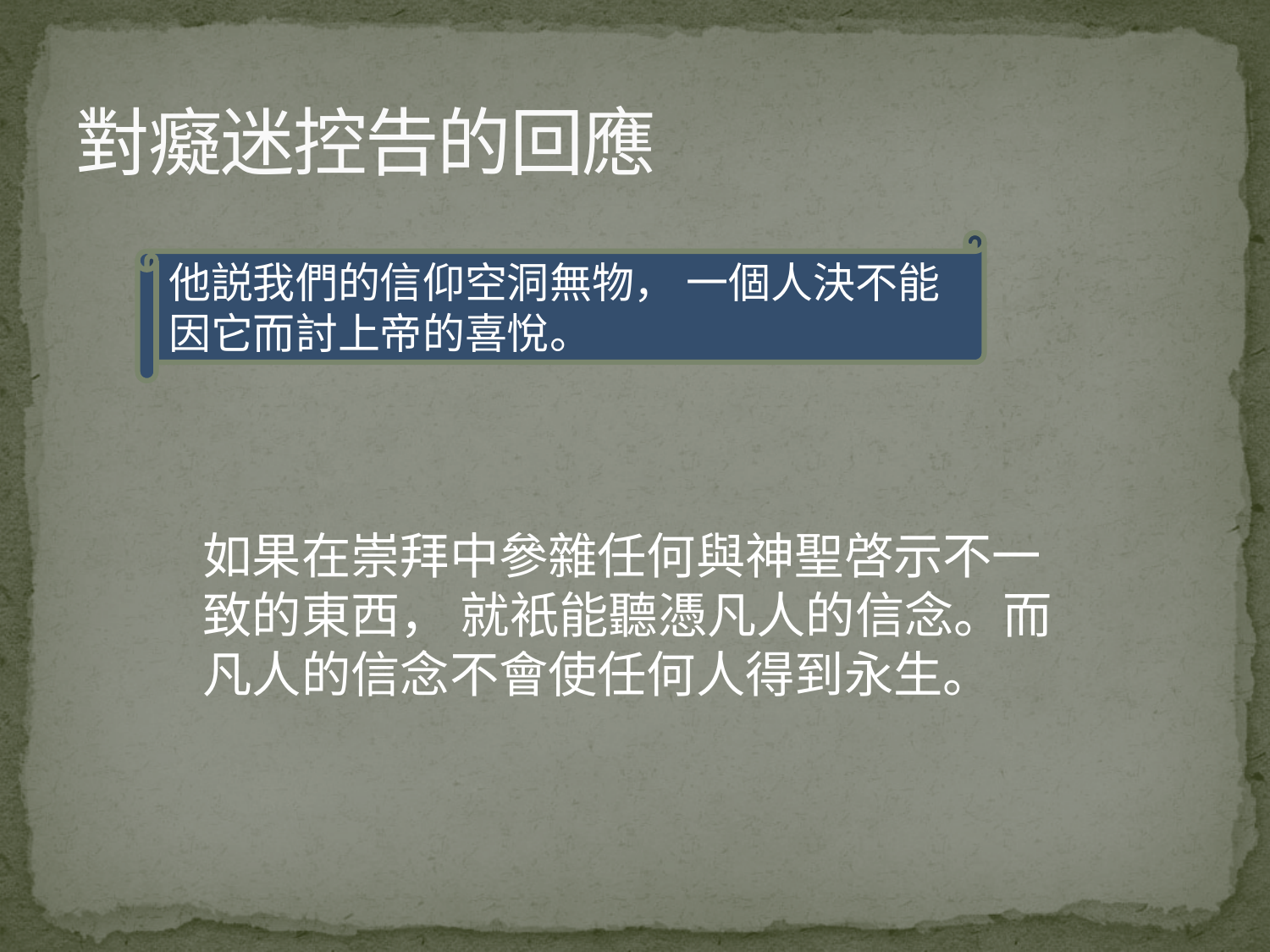

# 對癡迷控告的回應
他説我們的信仰空洞無物， 一個人決不能因它而討上帝的喜悅。
如果在崇拜中參雜任何與神聖啓示不一致的東西， 就衹能聽憑凡人的信念。而凡人的信念不會使任何人得到永生。